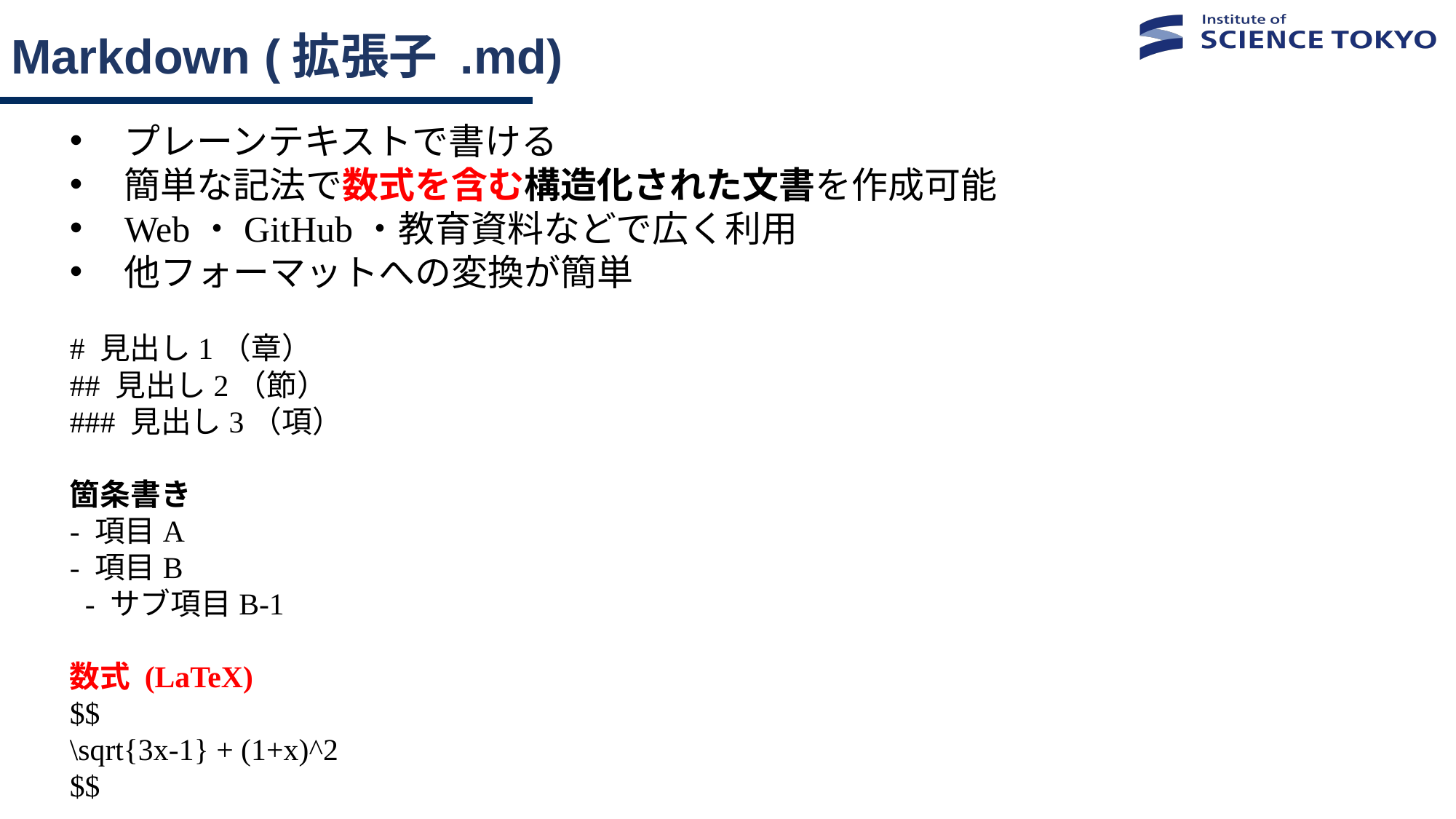

# Markdown (拡張子 .md)
プレーンテキストで書ける
簡単な記法で数式を含む構造化された文書を作成可能
Web・GitHub・教育資料などで広く利用
他フォーマットへの変換が簡単

# 見出し1（章）
## 見出し2（節）
### 見出し3（項）

箇条書き
- 項目A
- 項目B
  - サブ項目B-1

数式 (LaTeX)
$$
\sqrt{3x-1} + (1+x)^2
$$